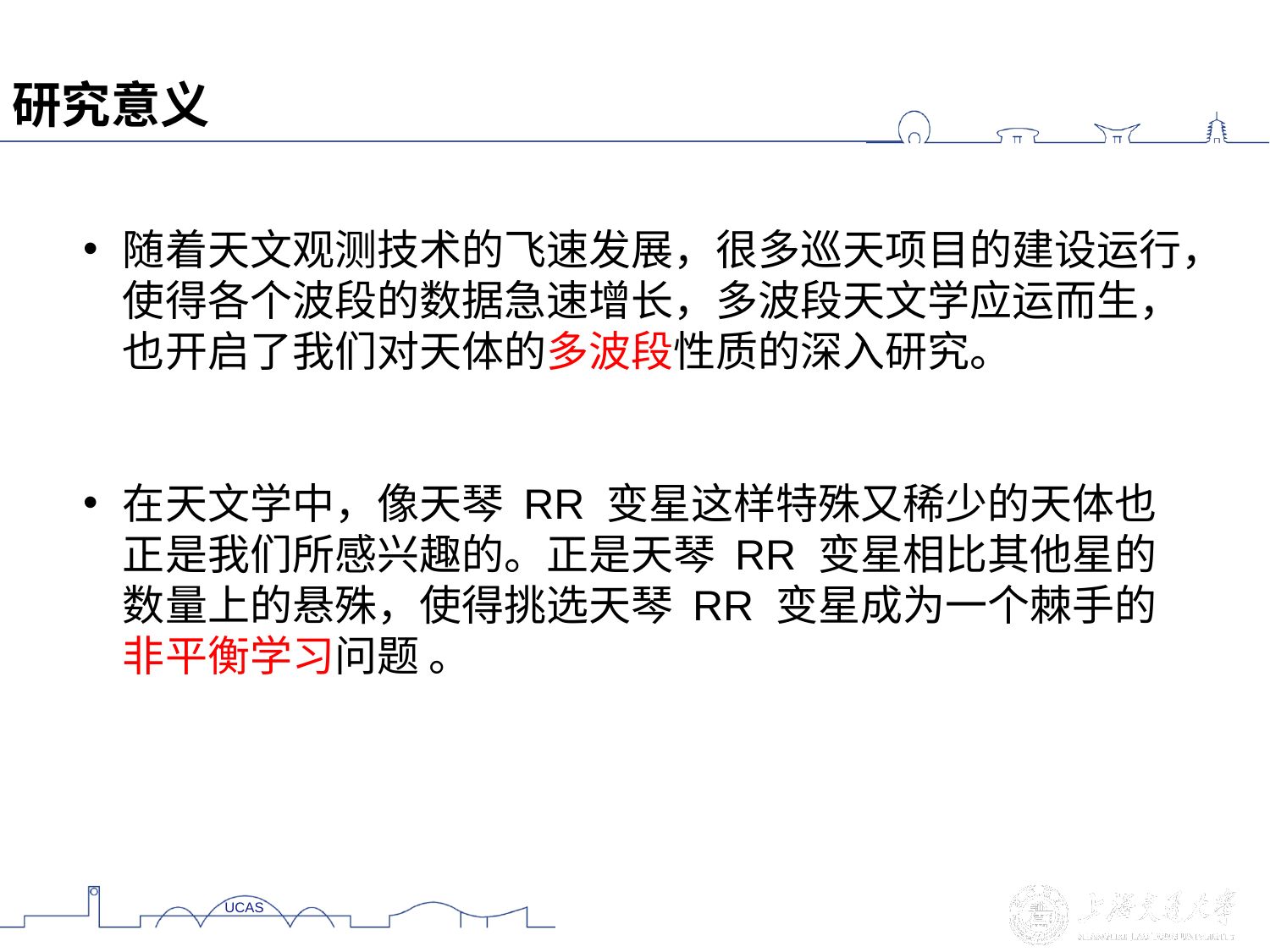

研究意义
随着天文观测技术的飞速发展，很多巡天项目的建设运行，使得各个波段的数据急速增长，多波段天文学应运而生，也开启了我们对天体的多波段性质的深入研究。

在天文学中，像天琴 RR 变星这样特殊又稀少的天体也正是我们所感兴趣的。正是天琴 RR 变星相比其他星的数量上的悬殊，使得挑选天琴 RR 变星成为一个棘手的非平衡学习问题 。